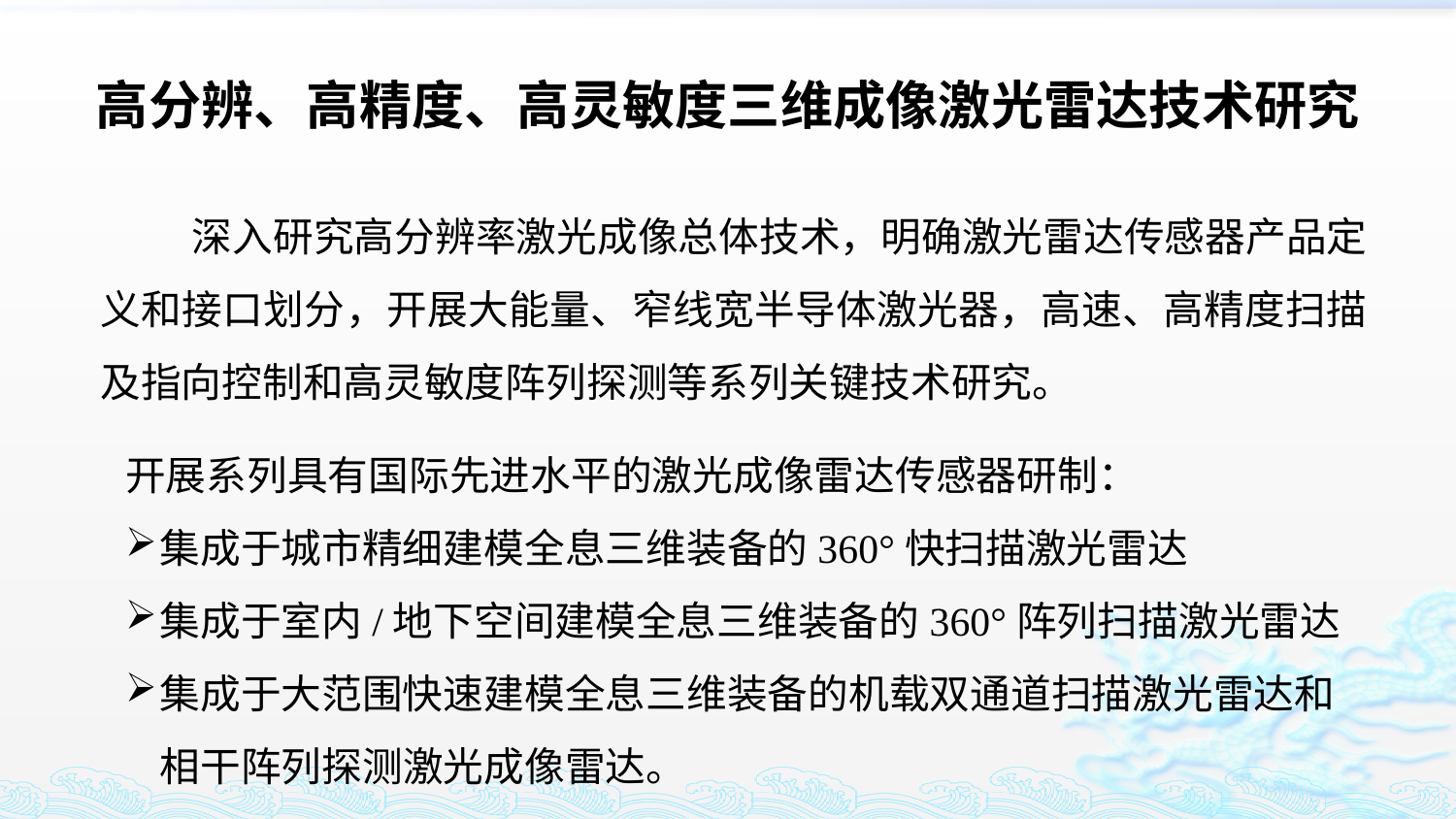

高分辨、高精度、高灵敏度三维成像激光雷达技术研究
 深入研究高分辨率激光成像总体技术，明确激光雷达传感器产品定义和接口划分，开展大能量、窄线宽半导体激光器，高速、高精度扫描及指向控制和高灵敏度阵列探测等系列关键技术研究。
开展系列具有国际先进水平的激光成像雷达传感器研制：
集成于城市精细建模全息三维装备的360°快扫描激光雷达
集成于室内/地下空间建模全息三维装备的360°阵列扫描激光雷达
集成于大范围快速建模全息三维装备的机载双通道扫描激光雷达和相干阵列探测激光成像雷达。